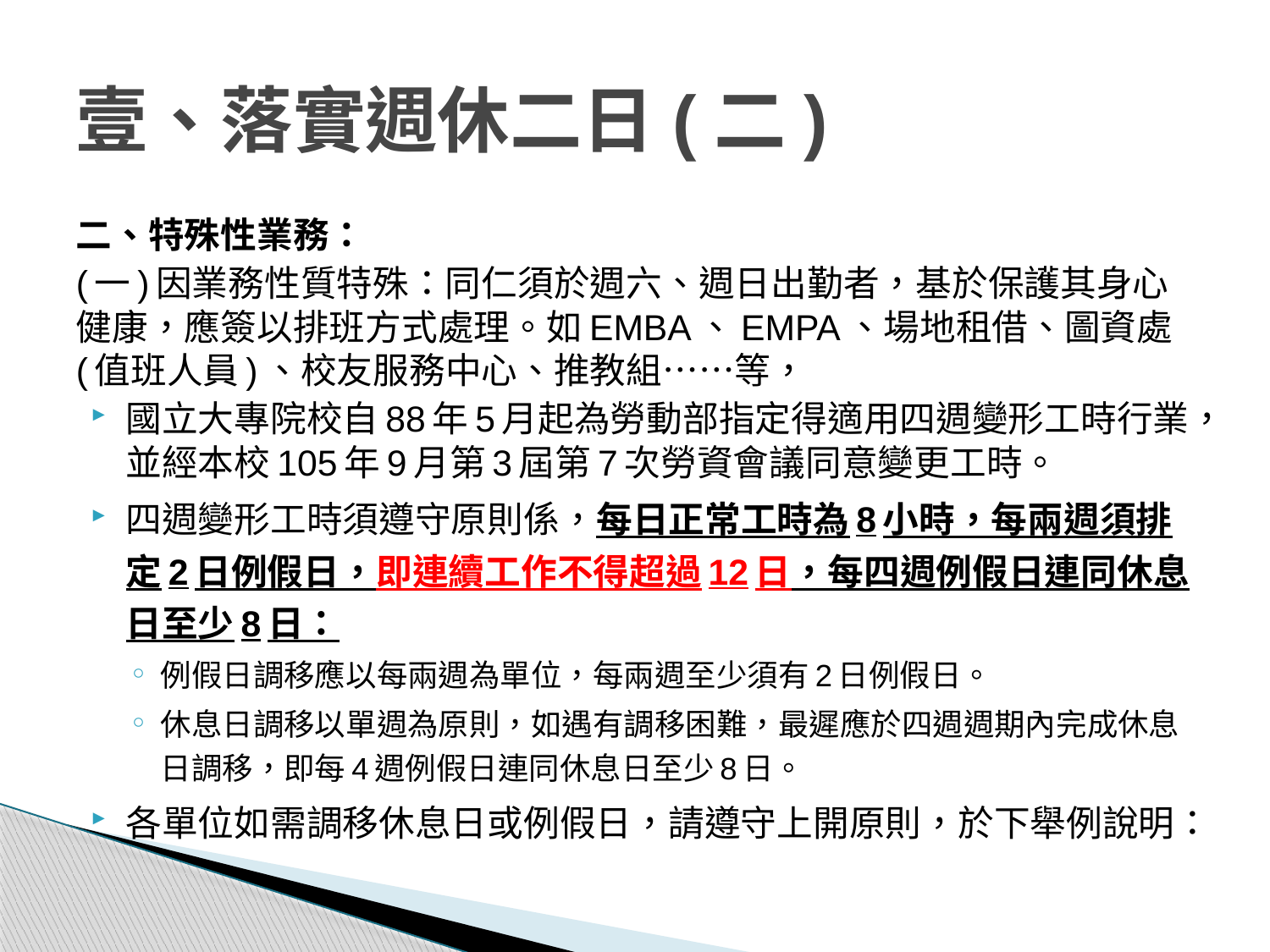

# 壹、落實週休二日(二)
二、特殊性業務：
(一)因業務性質特殊：同仁須於週六、週日出勤者，基於保護其身心健康，應簽以排班方式處理。如EMBA、EMPA、場地租借、圖資處(值班人員)、校友服務中心、推教組……等，
國立大專院校自88年5月起為勞動部指定得適用四週變形工時行業，並經本校105年9月第3屆第7次勞資會議同意變更工時。
四週變形工時須遵守原則係，每日正常工時為8小時，每兩週須排定2日例假日，即連續工作不得超過12日，每四週例假日連同休息日至少8日：
例假日調移應以每兩週為單位，每兩週至少須有2日例假日。
休息日調移以單週為原則，如遇有調移困難，最遲應於四週週期內完成休息日調移，即每4週例假日連同休息日至少8日。
各單位如需調移休息日或例假日，請遵守上開原則，於下舉例說明：